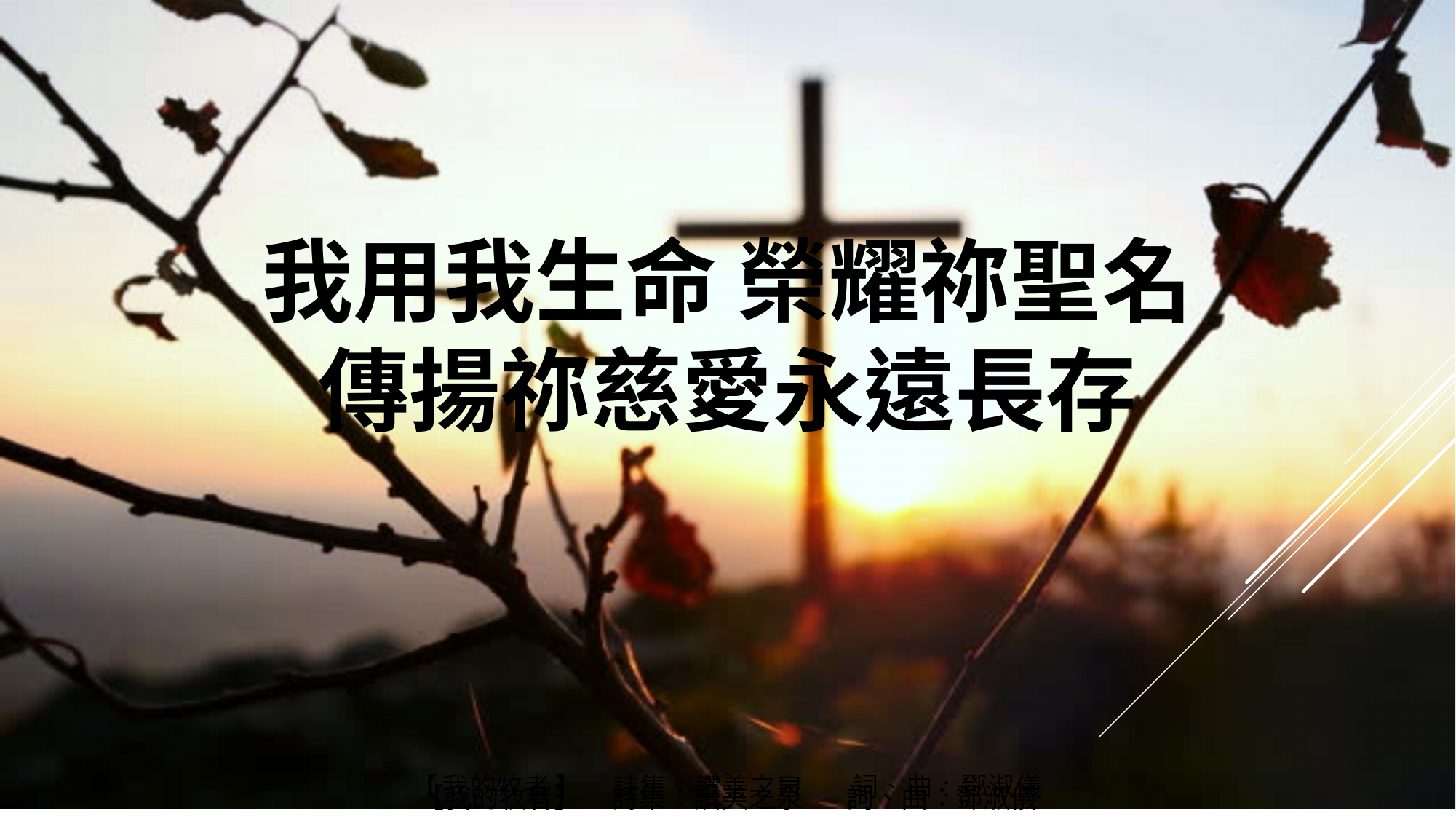

我用我生命 榮耀祢聖名
傳揚祢慈愛永遠長存
【我的牧者】     詩集：讚美之泉       詞、曲：鄧淑儀